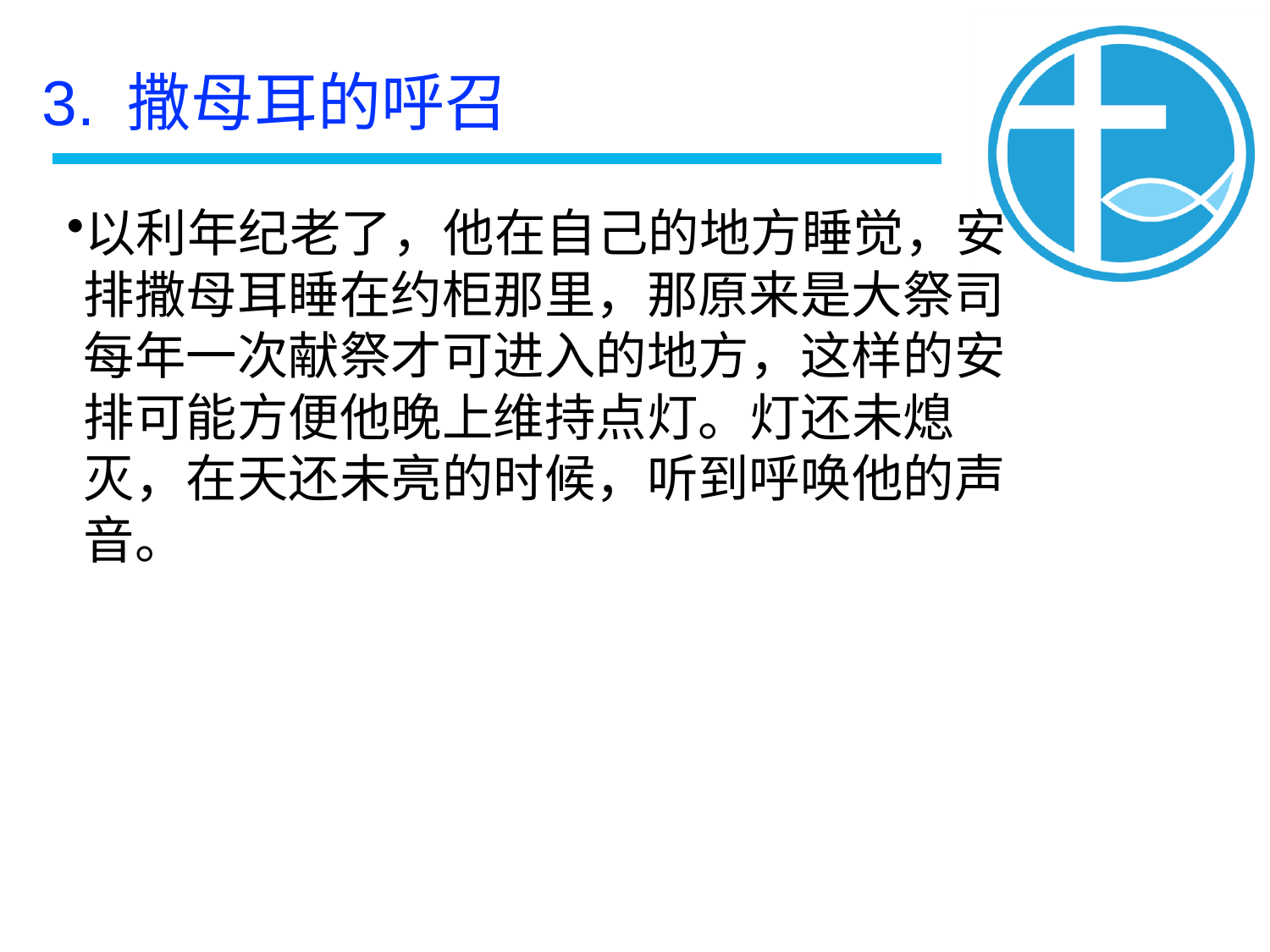

3. 撒母耳的呼召
以利年纪老了，他在自己的地方睡觉，安排撒母耳睡在约柜那里，那原来是大祭司每年一次献祭才可进入的地方，这样的安排可能方便他晚上维持点灯。灯还未熄灭，在天还未亮的时候，听到呼唤他的声音。